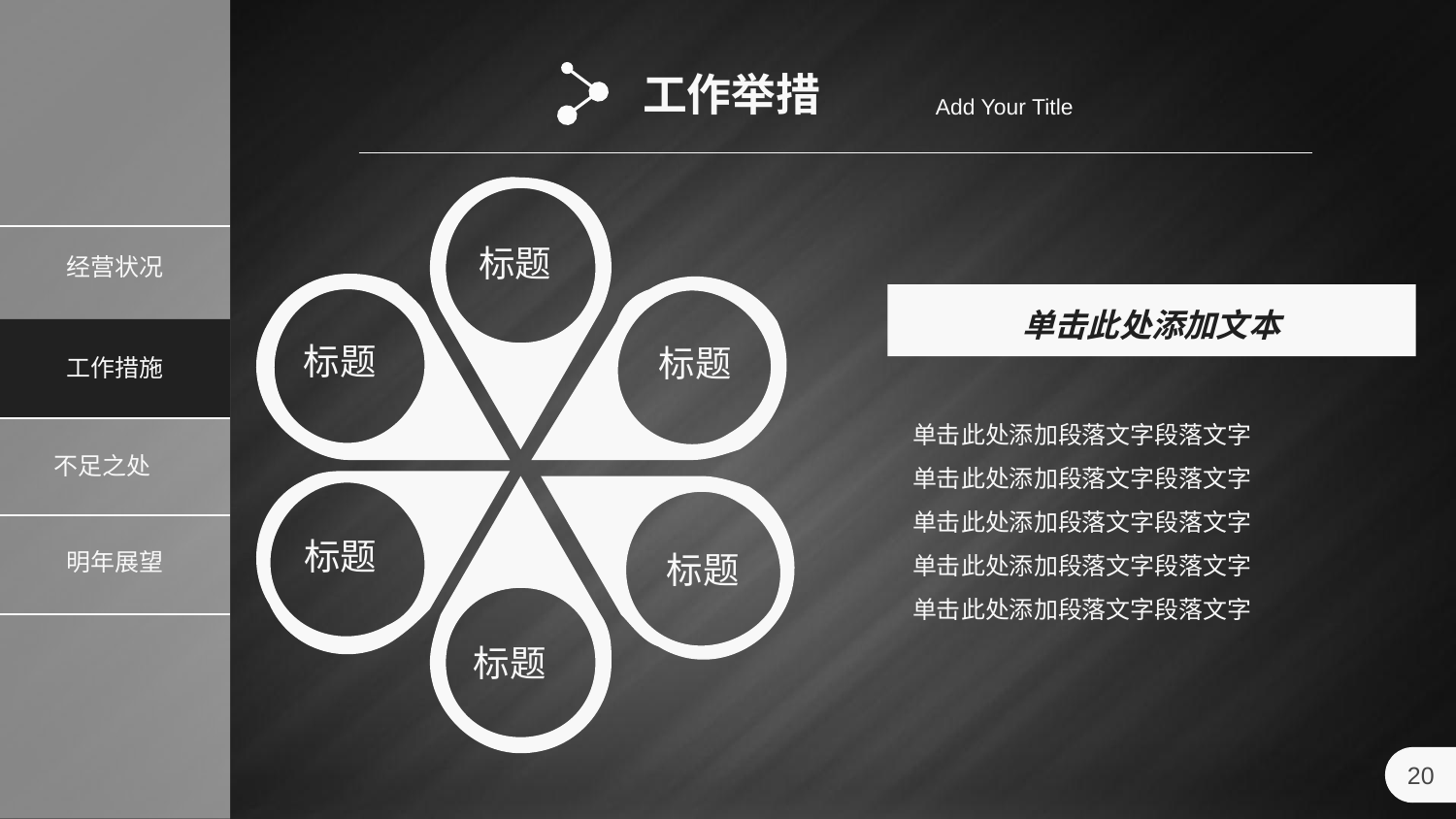

工作举措
Add Your Title

标题
标题
标题
   标题
  标题
标题
单击此处添加文本
单击此处添加段落文字段落文字
单击此处添加段落文字段落文字
单击此处添加段落文字段落文字
单击此处添加段落文字段落文字
单击此处添加段落文字段落文字